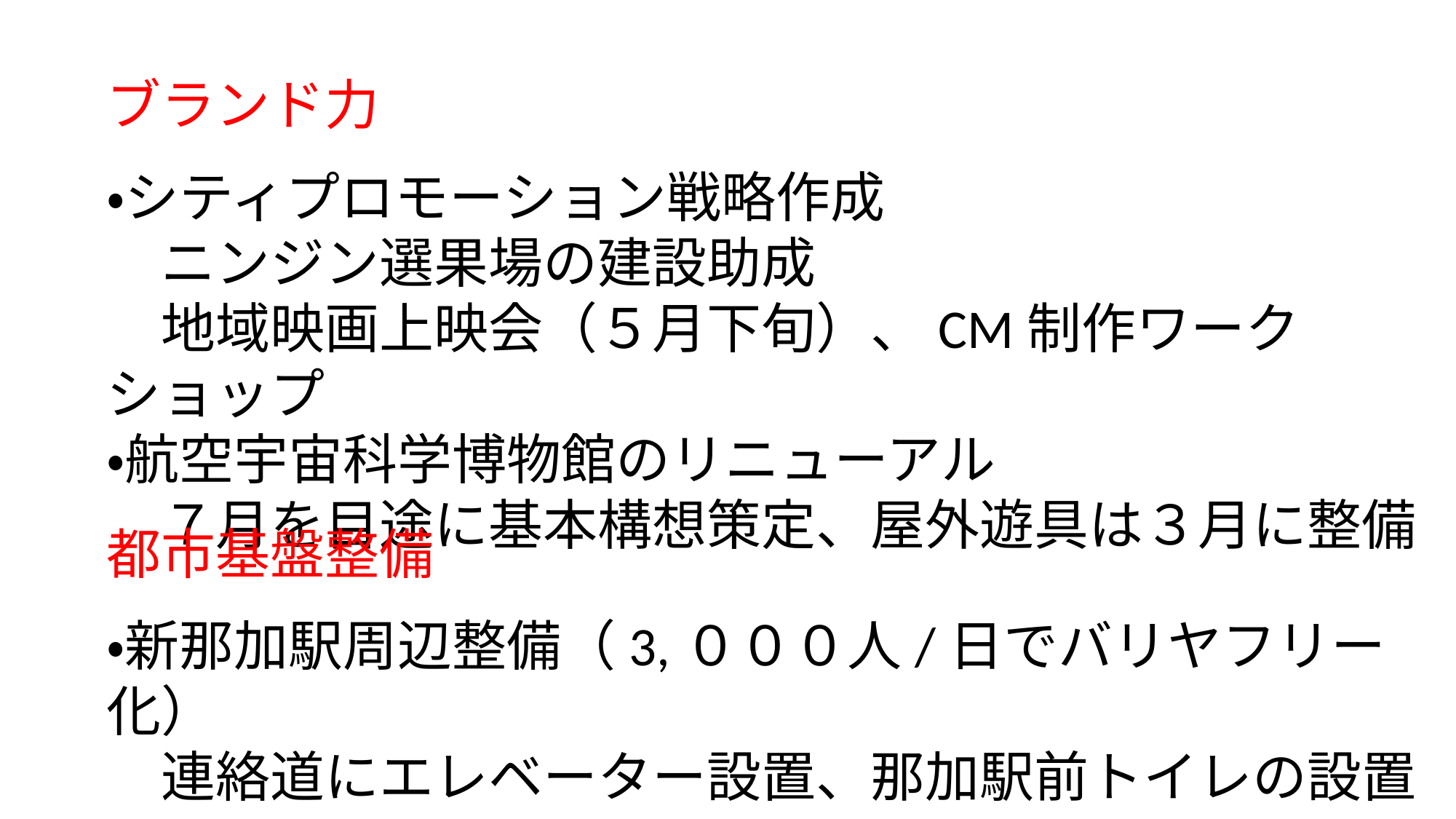

ブランド力
・シティプロモーション戦略作成
　ニンジン選果場の建設助成
　地域映画上映会（５月下旬）、CM制作ワークショップ
・航空宇宙科学博物館のリニューアル
　７月を目途に基本構想策定、屋外遊具は３月に整備
都市基盤整備
・新那加駅周辺整備（3,０００人/日でバリヤフリー化）
　連絡道にエレベーター設置、那加駅前トイレの設置